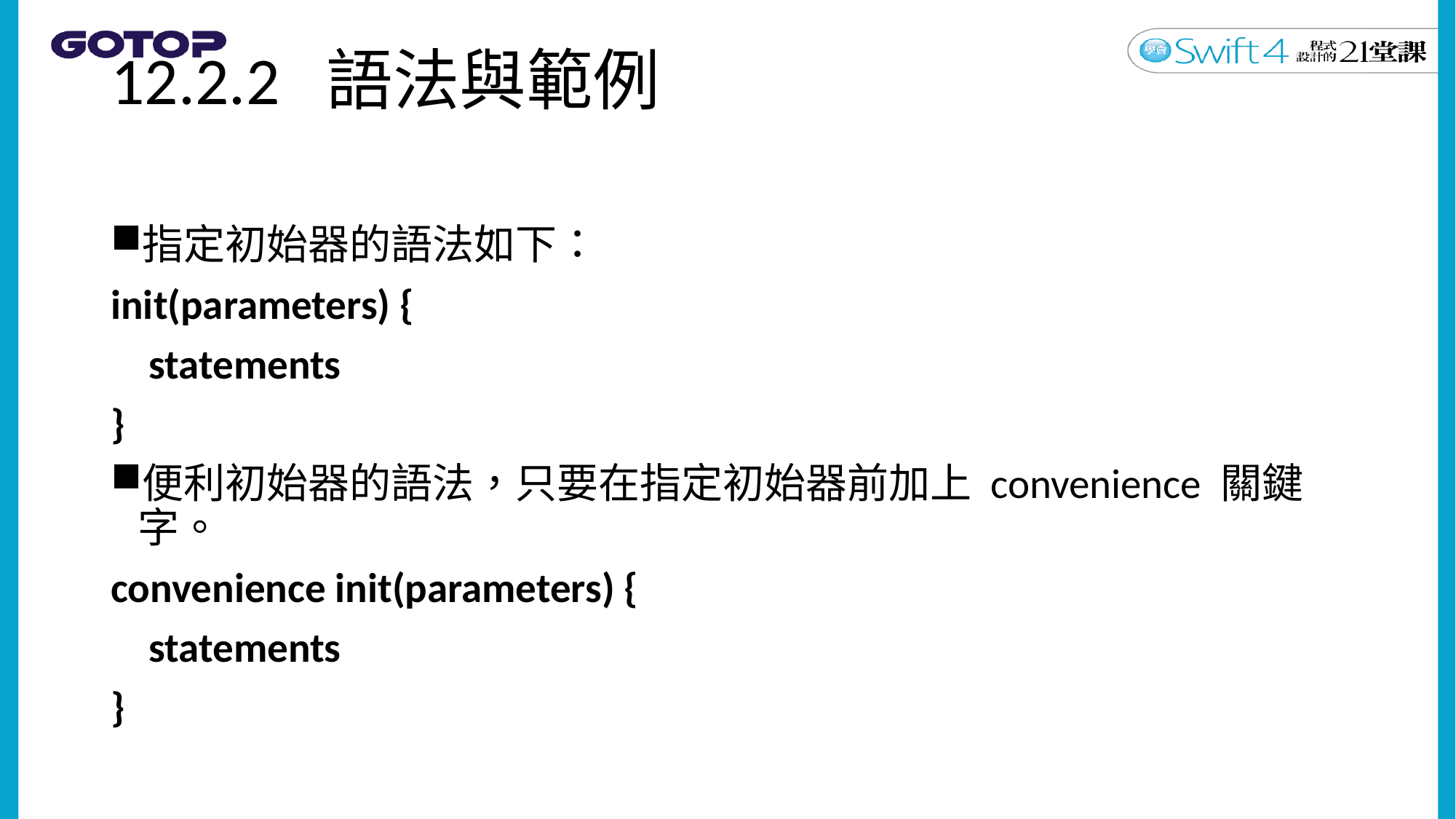

# 12.2.2  語法與範例
指定初始器的語法如下：
init(parameters) {
    statements
}
便利初始器的語法，只要在指定初始器前加上 convenience 關鍵字。
convenience init(parameters) {
    statements
}